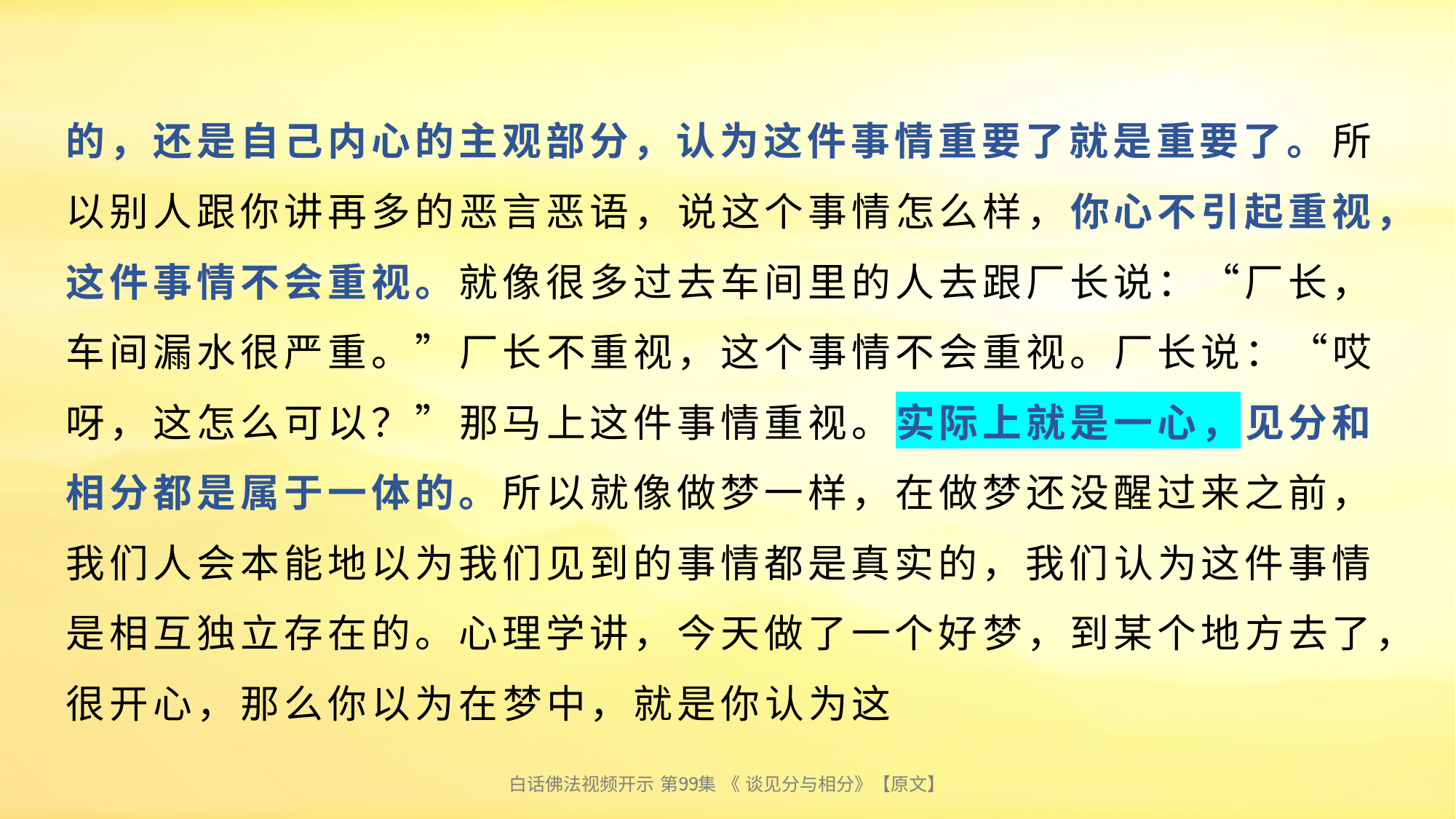

# 的，还是自己内心的主观部分，认为这件事情重要了就是重要了。所以别人跟你讲再多的恶言恶语，说这个事情怎么样，你心不引起重视，这件事情不会重视。就像很多过去车间里的人去跟厂长说：“厂长，车间漏水很严重。”厂长不重视，这个事情不会重视。厂长说：“哎呀，这怎么可以？”那马上这件事情重视。实际上就是一心，见分和相分都是属于一体的。所以就像做梦一样，在做梦还没醒过来之前，我们人会本能地以为我们见到的事情都是真实的，我们认为这件事情是相互独立存在的。心理学讲，今天做了一个好梦，到某个地方去了，很开心，那么你以为在梦中，就是你认为这
白话佛法视频开示 第99集 《 谈见分与相分》【原文】